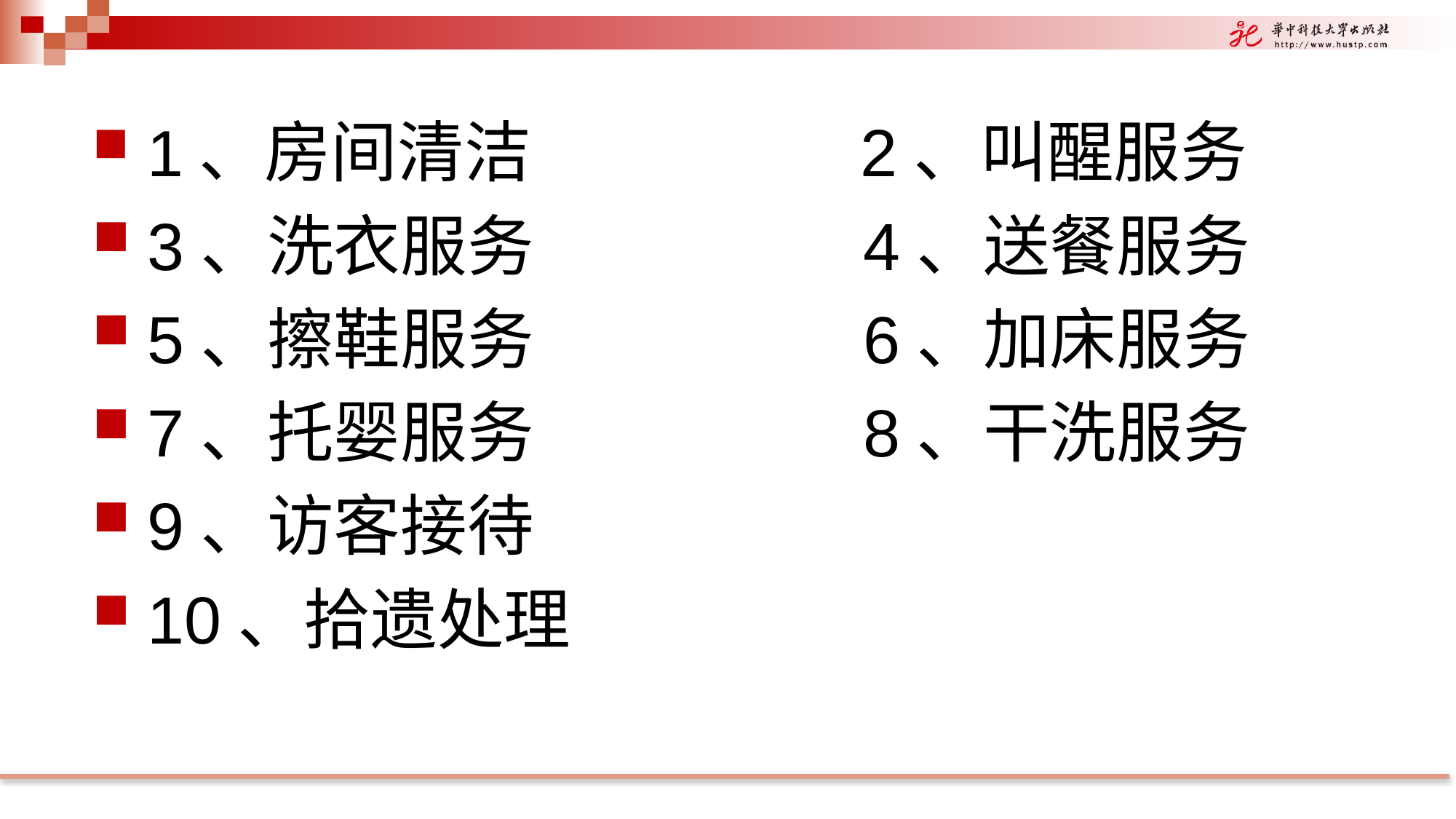

1、房间清洁                     2、叫醒服务
3、洗衣服务                     4、送餐服务
5、擦鞋服务                     6、加床服务
7、托婴服务                     8、干洗服务
9、访客接待
10、拾遗处理